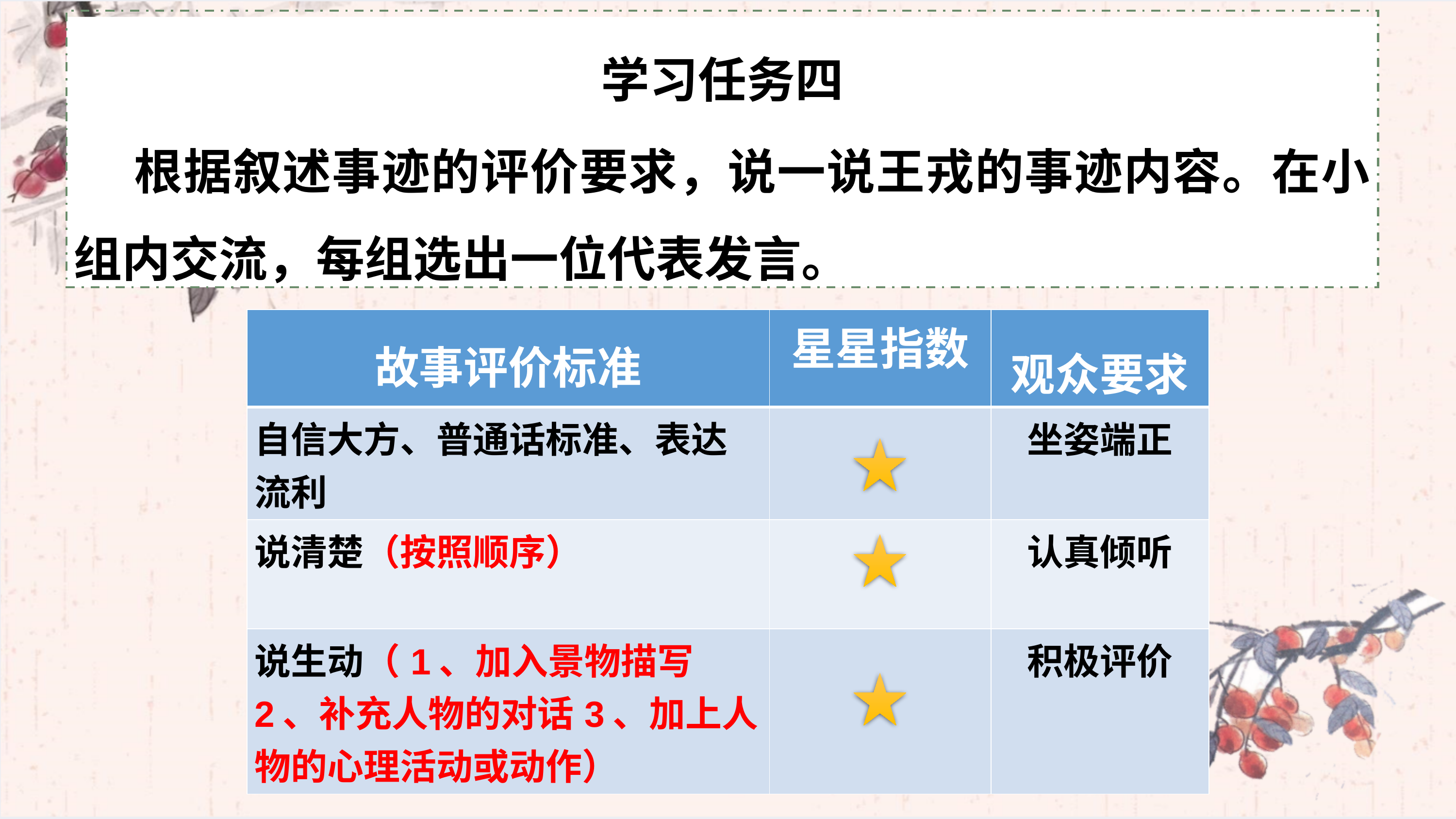

学习任务四
    根据叙述事迹的评价要求，说一说王戎的事迹内容。在小组内交流，每组选出一位代表发言。
| 故事评价标准 | 星星指数 | 观众要求 |
| --- | --- | --- |
| 自信大方、普通话标准、表达流利 |  | 坐姿端正 |
| 说清楚（按照顺序） |  | 认真倾听 |
| 说生动（1、加入景物描写2、补充人物的对话3、加上人物的心理活动或动作） |  | 积极评价 |